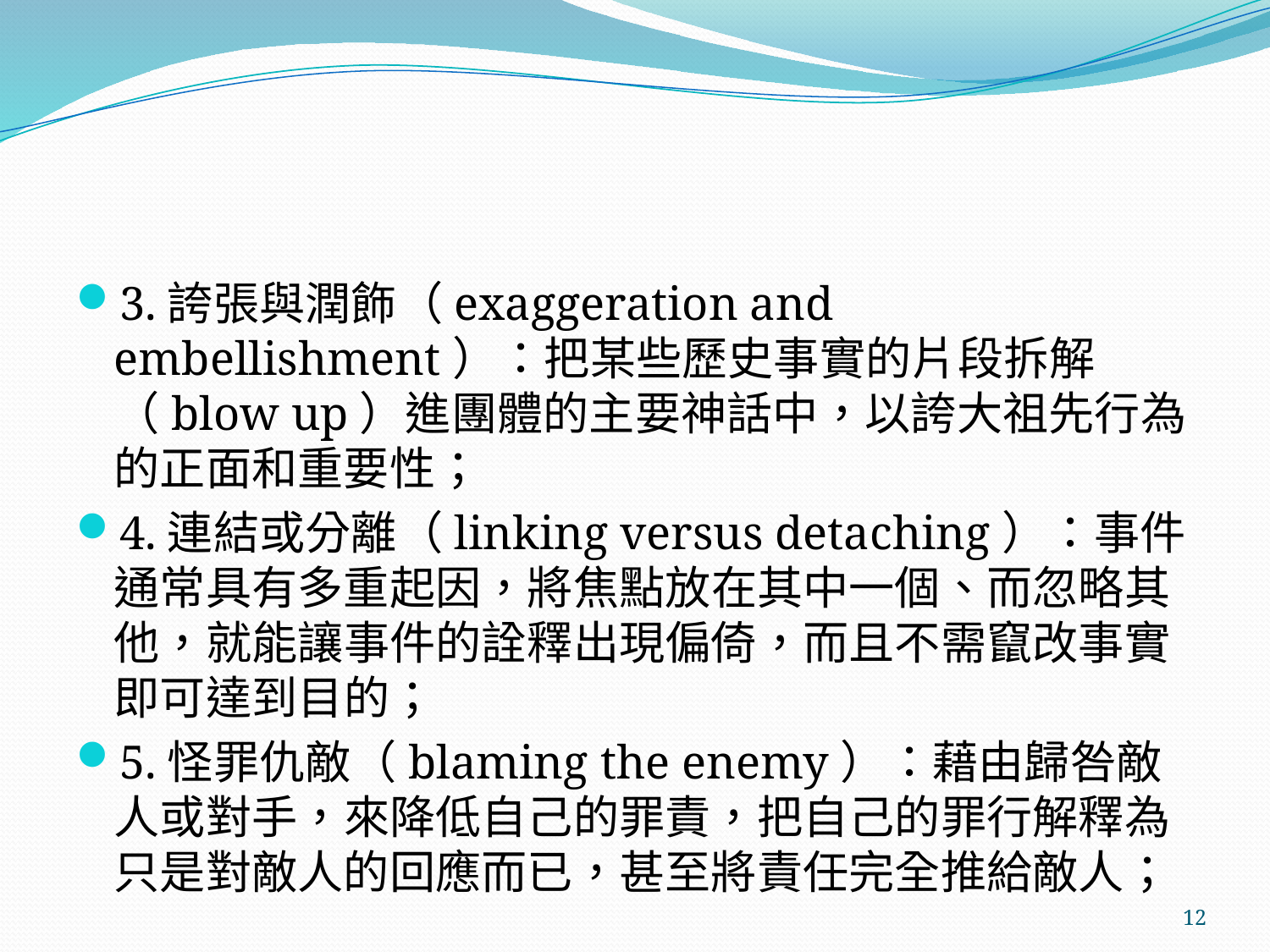

#
3.誇張與潤飾（exaggeration and embellishment）：把某些歷史事實的片段拆解（blow up）進團體的主要神話中，以誇大祖先行為的正面和重要性；
4.連結或分離（linking versus detaching）：事件通常具有多重起因，將焦點放在其中一個、而忽略其他，就能讓事件的詮釋出現偏倚，而且不需竄改事實即可達到目的；
5.怪罪仇敵（blaming the enemy）：藉由歸咎敵人或對手，來降低自己的罪責，把自己的罪行解釋為只是對敵人的回應而已，甚至將責任完全推給敵人；
12